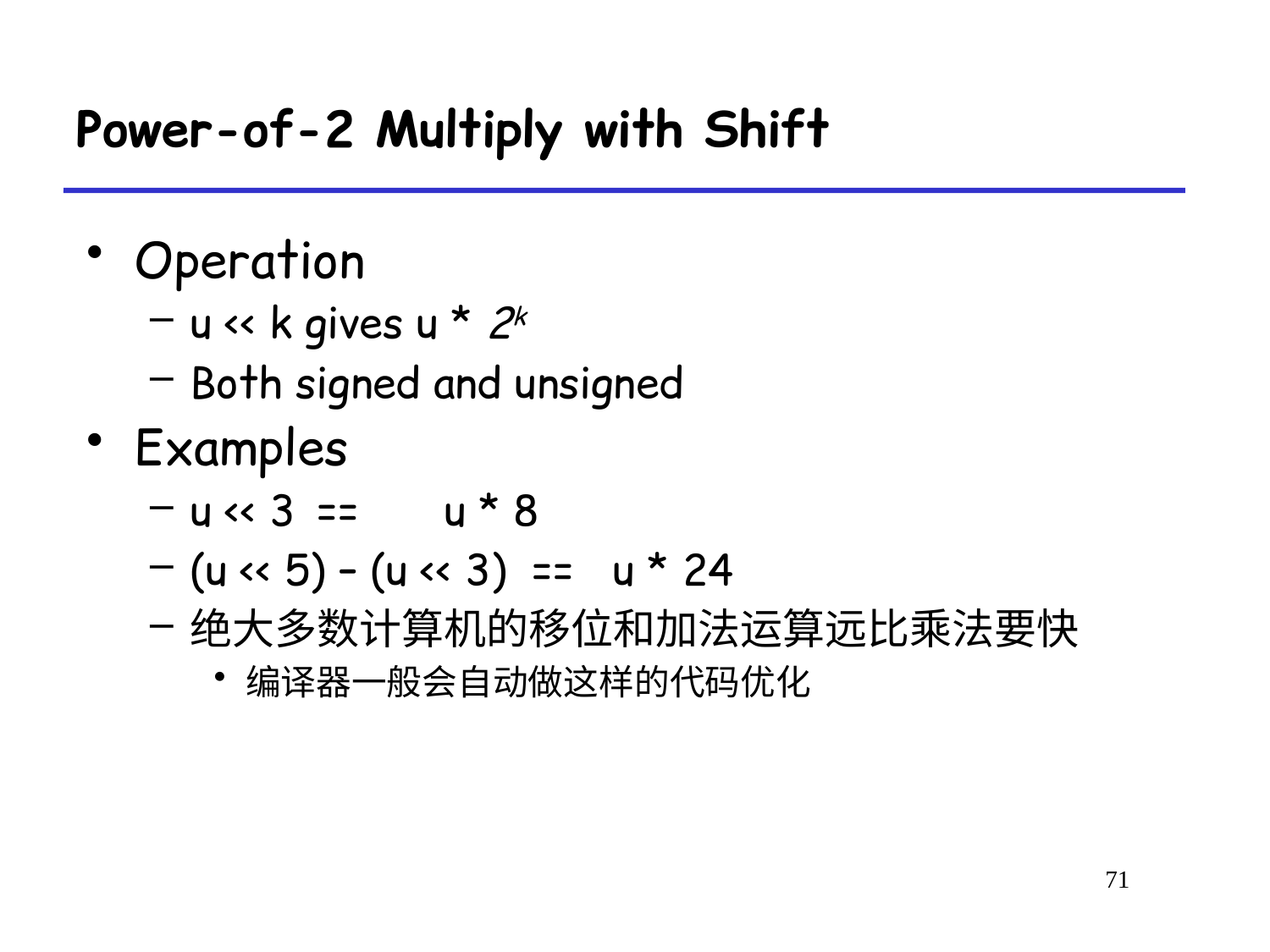

# Power-of-2 Multiply with Shift
Operation
u << k gives u * 2k
Both signed and unsigned
Examples
u << 3	==	u * 8
(u << 5) – (u << 3)  ==   u * 24
绝大多数计算机的移位和加法运算远比乘法要快
编译器一般会自动做这样的代码优化

71